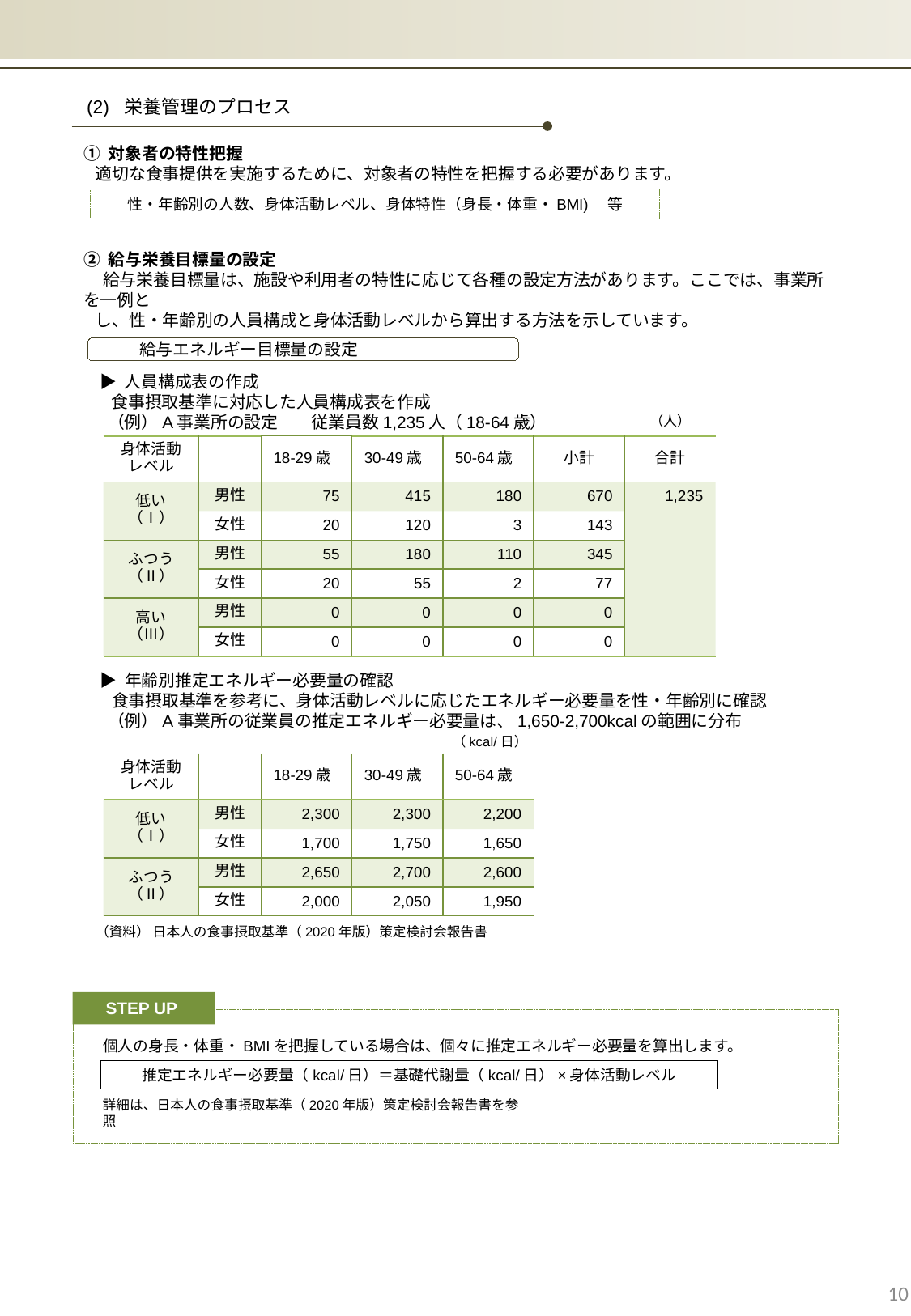

(2)  栄養管理のプロセス

① 対象者の特性把握
  適切な食事提供を実施するために、対象者の特性を把握する必要があります。
性・年齢別の人数、身体活動レベル、身体特性（身長・体重・BMI)　等
② 給与栄養目標量の設定
    給与栄養目標量は、施設や利用者の特性に応じて各種の設定方法があります。ここでは、事業所を一例と
  し、性・年齢別の人員構成と身体活動レベルから算出する方法を示しています。
　　　給与エネルギー目標量の設定
▶ 人員構成表の作成
  食事摂取基準に対応した人員構成表を作成
 （例）A事業所の設定　　従業員数1,235人（18-64歳）
（人）
| 身体活動 レベル |  | 18-29歳 | 30-49歳 | 50-64歳 | 小計 | 合計 |
| --- | --- | --- | --- | --- | --- | --- |
| 低い （Ⅰ） | 男性 | 75 | 415 | 180 | 670 | 1,235 |
|  | 女性 | 20 | 120 | 3 | 143 |  |
| ふつう （Ⅱ） | 男性 | 55 | 180 | 110 | 345 |  |
|  | 女性 | 20 | 55 | 2 | 77 |  |
| 高い （Ⅲ） | 男性 | 0 | 0 | 0 | 0 |  |
|  | 女性 | 0 | 0 | 0 | 0 |  |
▶ 年齢別推定エネルギー必要量の確認
  食事摂取基準を参考に、身体活動レベルに応じたエネルギー必要量を性・年齢別に確認
 （例）A事業所の従業員の推定エネルギー必要量は、1,650-2,700kcalの範囲に分布
（kcal/日）
| 身体活動 レベル |  | 18-29歳 | 30-49歳 | 50-64歳 |
| --- | --- | --- | --- | --- |
| 低い （Ⅰ） | 男性 | 2,300 | 2,300 | 2,200 |
|  | 女性 | 1,700 | 1,750 | 1,650 |
| ふつう （Ⅱ） | 男性 | 2,650 | 2,700 | 2,600 |
|  | 女性 | 2,000 | 2,050 | 1,950 |
（資料） 日本人の食事摂取基準（2020年版）策定検討会報告書
STEP UP

個人の身長・体重・BMIを把握している場合は、個々に推定エネルギー必要量を算出します。
推定エネルギー必要量（kcal/日）＝基礎代謝量（kcal/日）×身体活動レベル
詳細は、日本人の食事摂取基準（2020年版）策定検討会報告書を参照
10